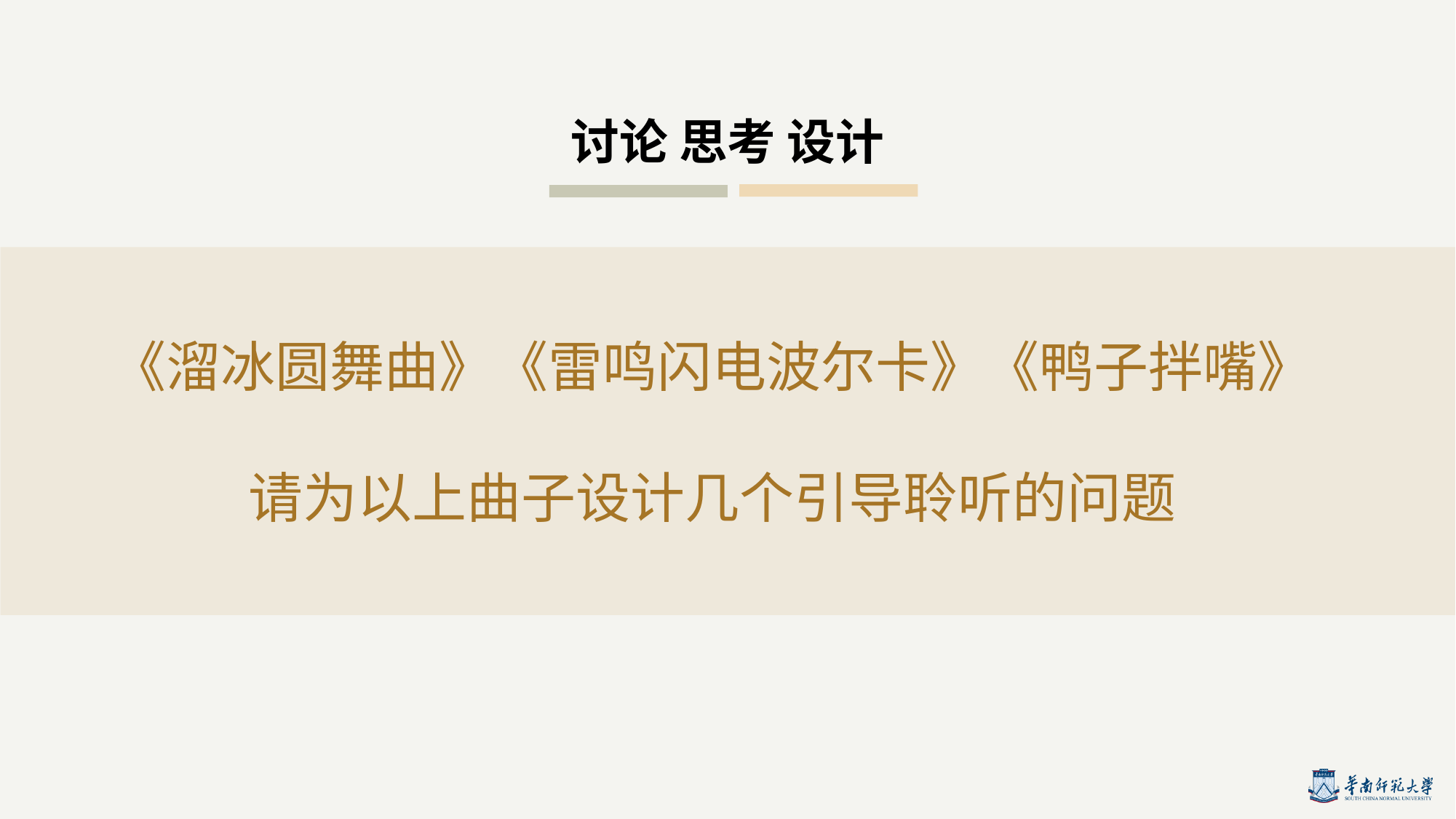

# 讨论 思考 设计

《溜冰圆舞曲》《雷鸣闪电波尔卡》《鸭子拌嘴》

请为以上曲子设计几个引导聆听的问题